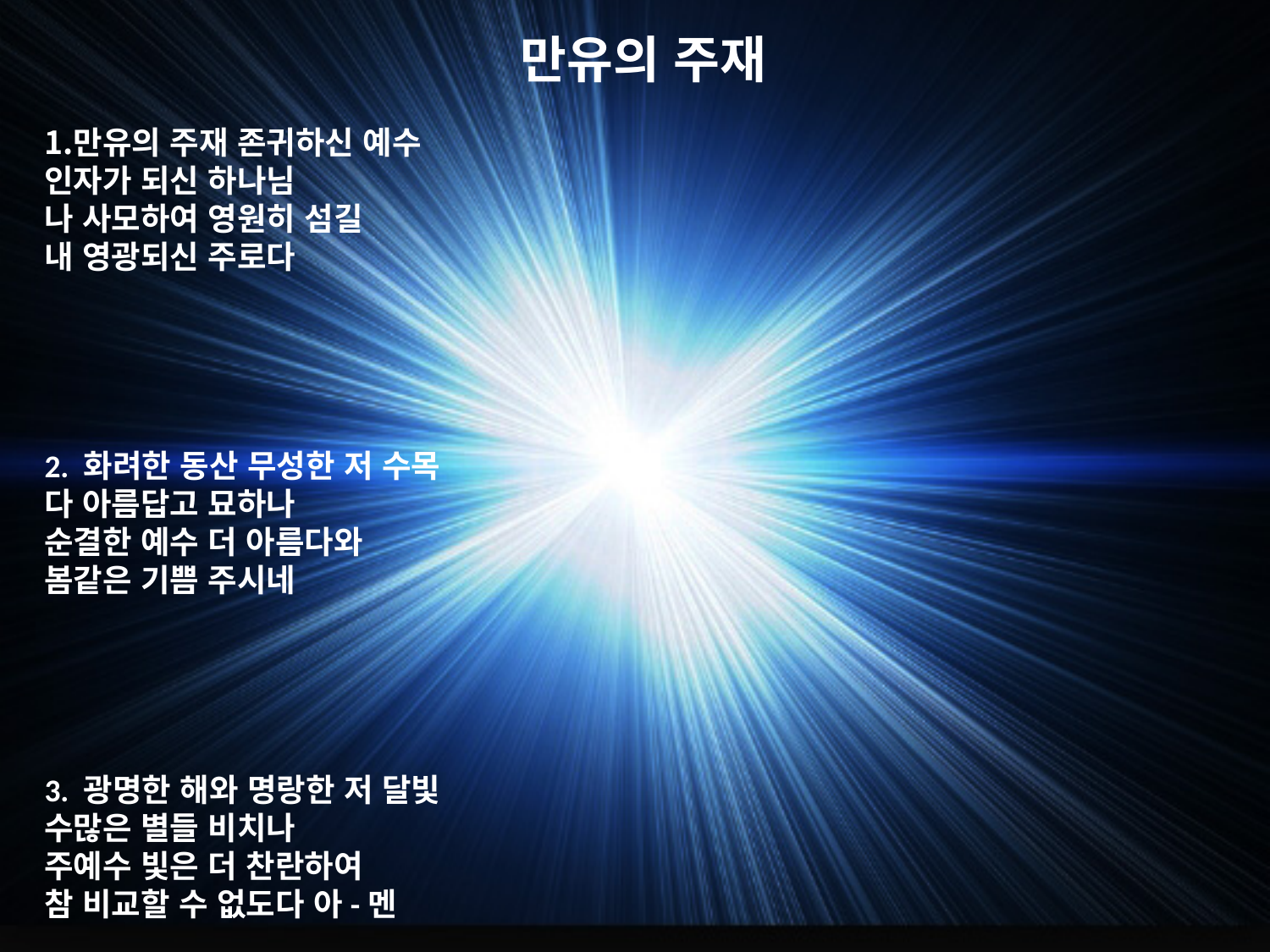

# 만유의 주재
만유의 주재 존귀하신 예수
인자가 되신 하나님
나 사모하여 영원히 섬길
내 영광되신 주로다

2. 화려한 동산 무성한 저 수목
다 아름답고 묘하나
순결한 예수 더 아름다와
봄같은 기쁨 주시네

3. 광명한 해와 명랑한 저 달빛
수많은 별들 비치나
주예수 빛은 더 찬란하여
참 비교할 수 없도다 아-멘